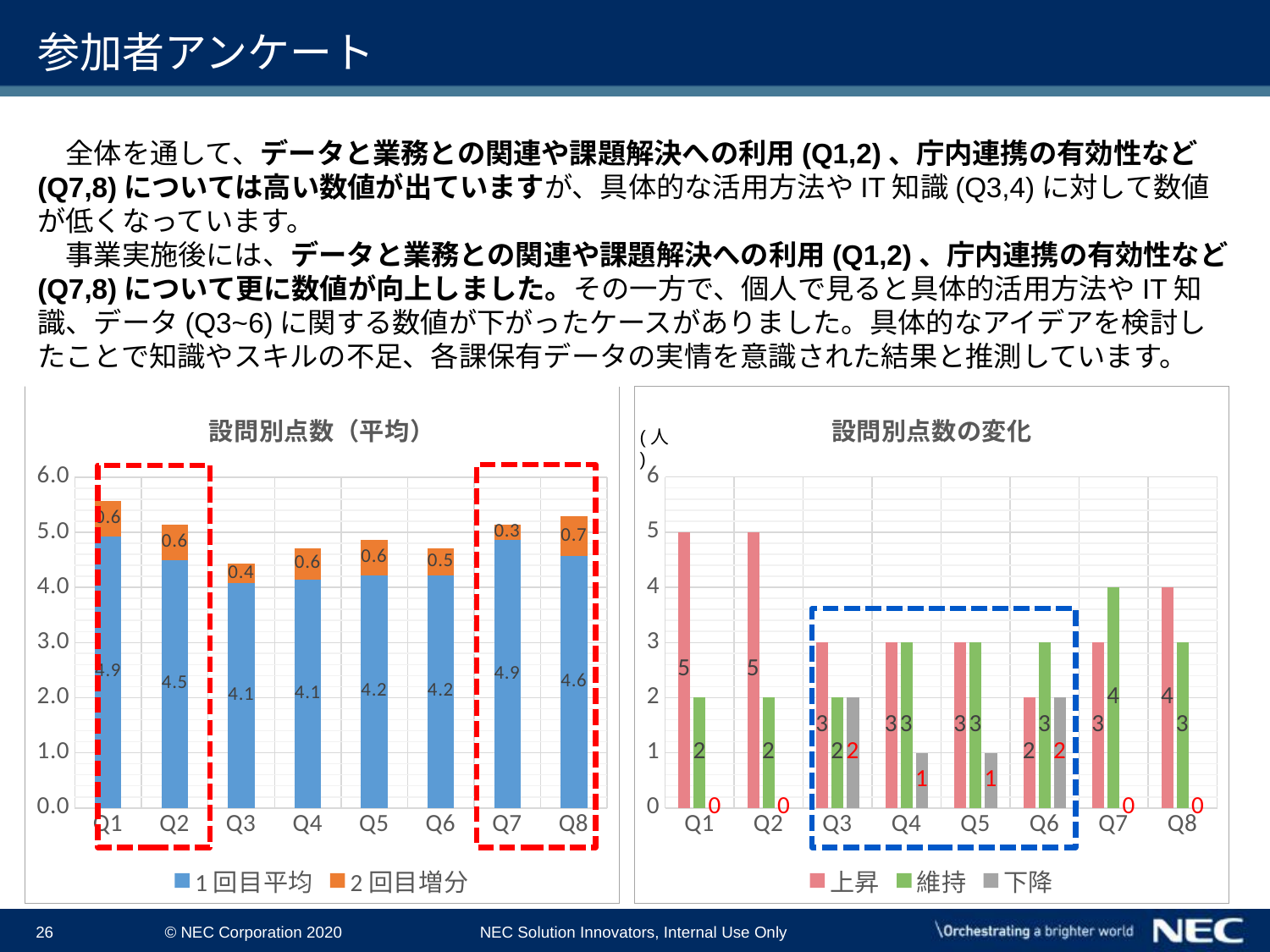

# 参加者アンケート
　全体を通して、データと業務との関連や課題解決への利用(Q1,2)、庁内連携の有効性など(Q7,8)については高い数値が出ていますが、具体的な活用方法やIT知識(Q3,4)に対して数値が低くなっています。
　事業実施後には、データと業務との関連や課題解決への利用(Q1,2)、庁内連携の有効性など(Q7,8)について更に数値が向上しました。その一方で、個人で見ると具体的活用方法やIT知識、データ(Q3~6)に関する数値が下がったケースがありました。具体的なアイデアを検討したことで知識やスキルの不足、各課保有データの実情を意識された結果と推測しています。

### Chart: 設問別点数の変化

| Category | 上昇 | 維持 | 下降 |
|---|---|---|---|
| Q1 | 5.0 | 2.0 | 0.0 |
| Q2 | 5.0 | 2.0 | 0.0 |
| Q3 | 3.0 | 2.0 | 2.0 |
| Q4 | 3.0 | 3.0 | 1.0 |
| Q5 | 3.0 | 3.0 | 1.0 |
| Q6 | 2.0 | 3.0 | 2.0 |
| Q7 | 3.0 | 4.0 | 0.0 |
| Q8 | 4.0 | 3.0 | 0.0 |

### Chart: 設問別点数（平均）

| Category | 1回目平均 | 2回目増分 |
|---|---|---|
| Q1 | 4.928571428571429 | 0.6428571428571423 |
| Q2 | 4.5 | 0.6428571428571432 |
| Q3 | 4.071428571428571 | 0.35714285714285765 |
| Q4 | 4.142857142857143 | 0.5714285714285712 |
| Q5 | 4.214285714285714 | 0.6428571428571423 |
| Q6 | 4.214285714285714 | 0.5 |
| Q7 | 4.857142857142857 | 0.2857142857142865 |
| Q8 | 4.571428571428571 | 0.7142857142857144 |
(人)